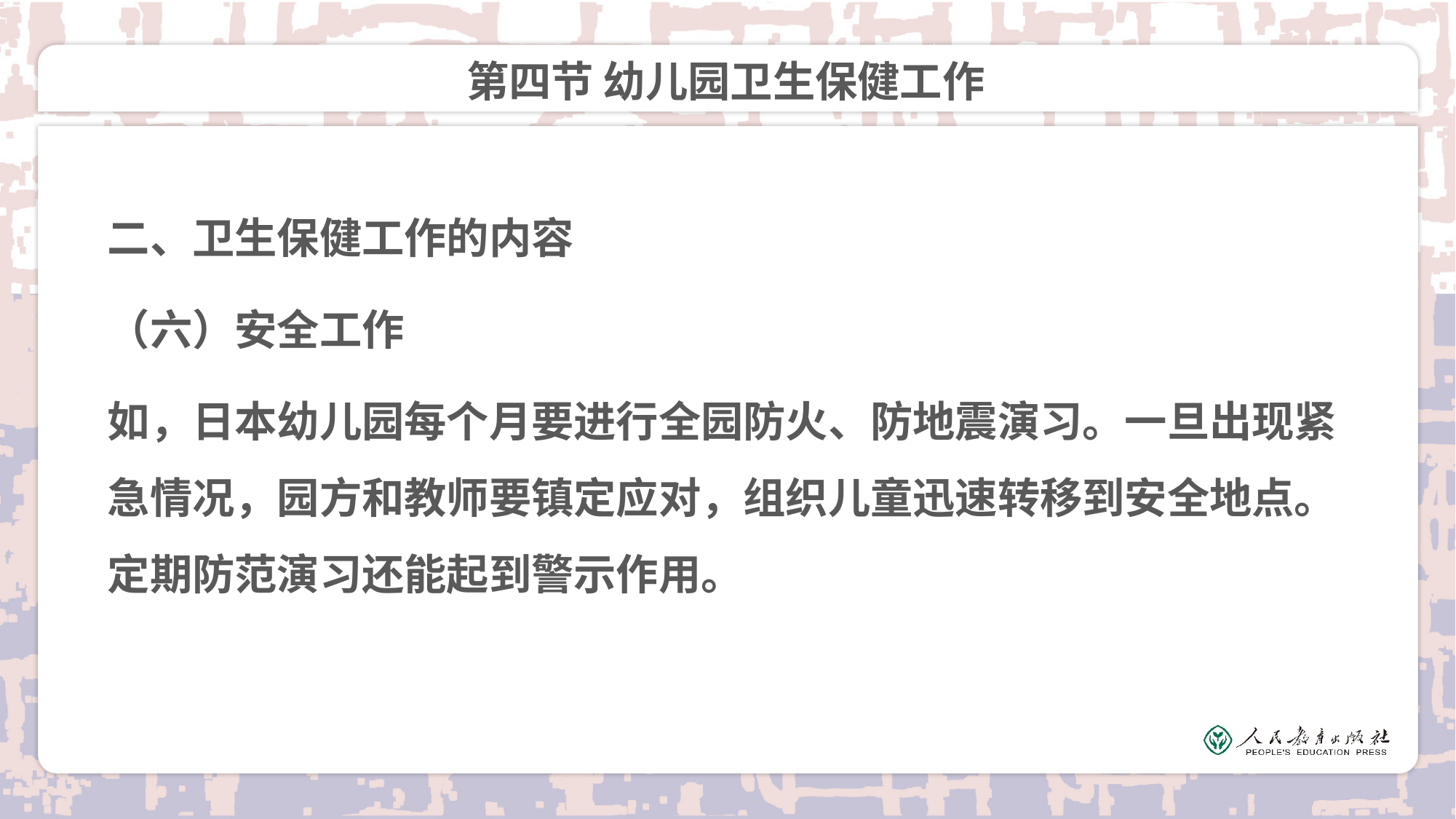

# 第四节 幼儿园卫生保健工作
二、卫生保健工作的内容
（六）安全工作
如，日本幼儿园每个月要进行全园防火、防地震演习。一旦出现紧急情况，园方和教师要镇定应对，组织儿童迅速转移到安全地点。定期防范演习还能起到警示作用。